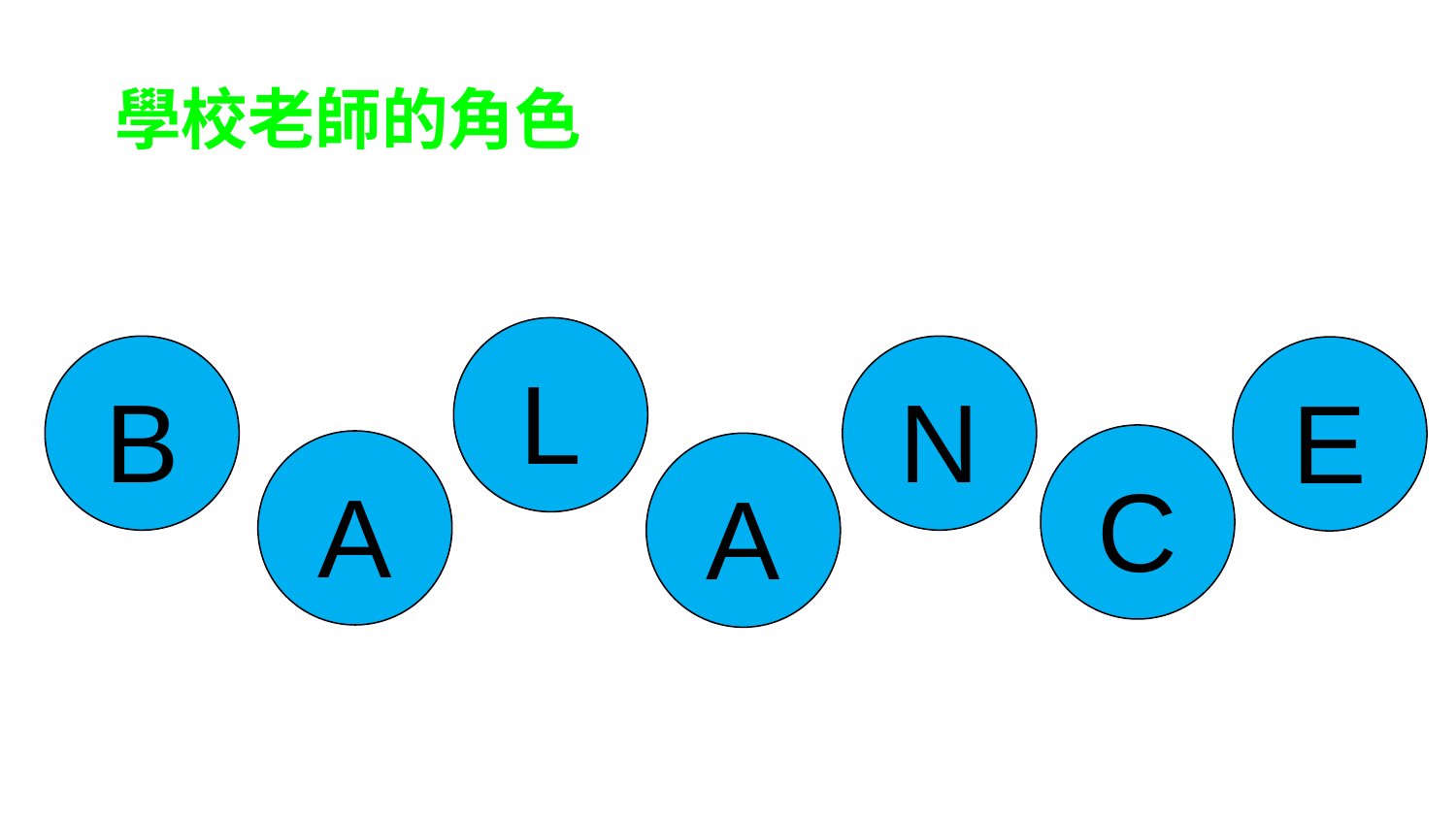

# 學校老師的角色
L
B
N
E
C
A
A